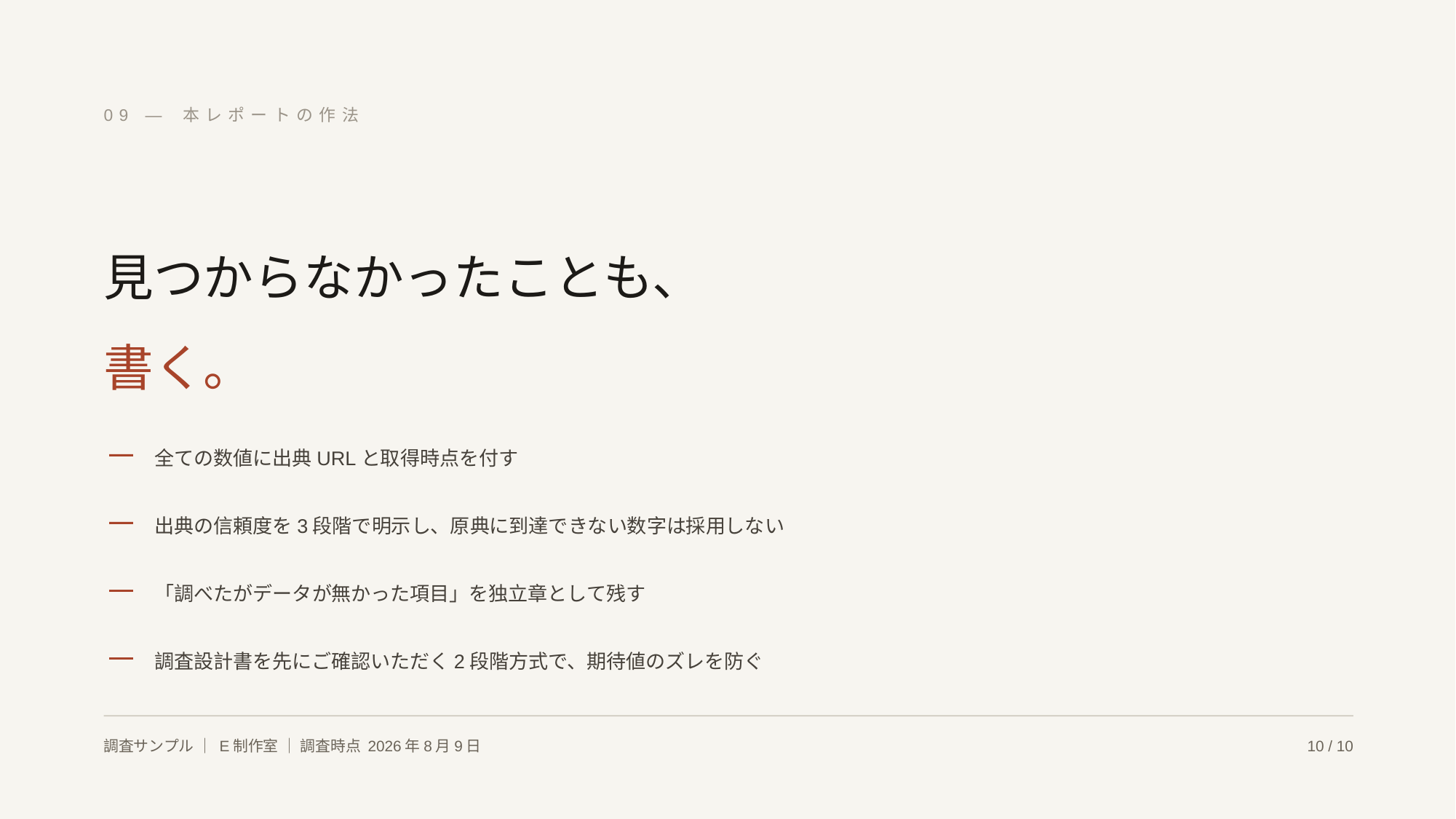

09 — 本レポートの作法
見つからなかったことも、
書く。
全ての数値に出典URLと取得時点を付す

出典の信頼度を3段階で明示し、原典に到達できない数字は採用しない

「調べたがデータが無かった項目」を独立章として残す

調査設計書を先にご確認いただく2段階方式で、期待値のズレを防ぐ

調査サンプル ｜ E制作室 ｜ 調査時点 2026年8月9日
10 / 10